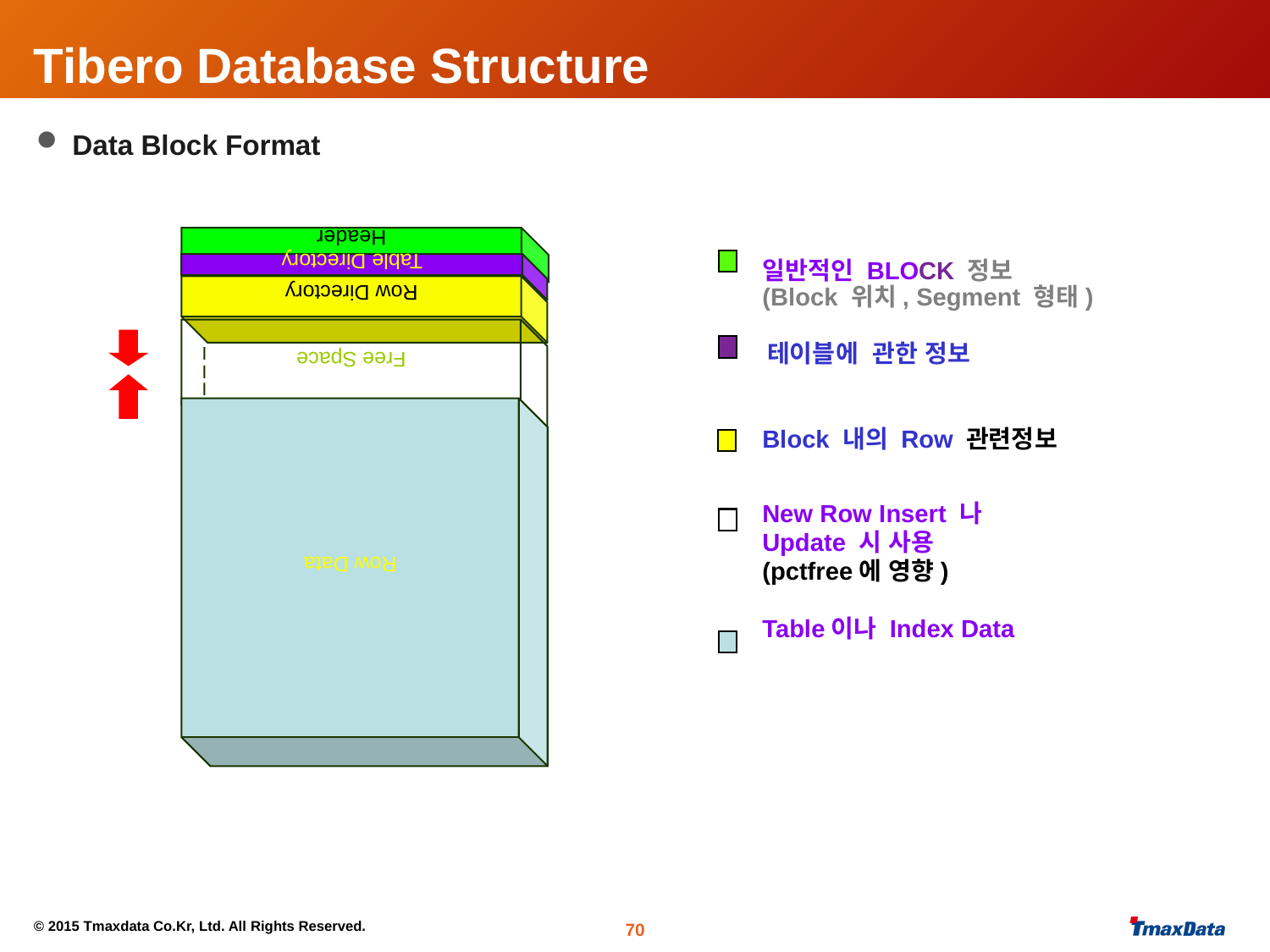

# Tibero Database Structure
 Data Block Format

	일반적인 BLOCK 정보
	(Block 위치, Segment 형태)

                  테이블에  관한 정보

	Block 내의 Row 관련정보

	New Row Insert 나
	Update 시 사용
	(pctfree에 영향)

	Table이나 Index Data

Header
Table Directory
Row Directory
Free Space

Row Data